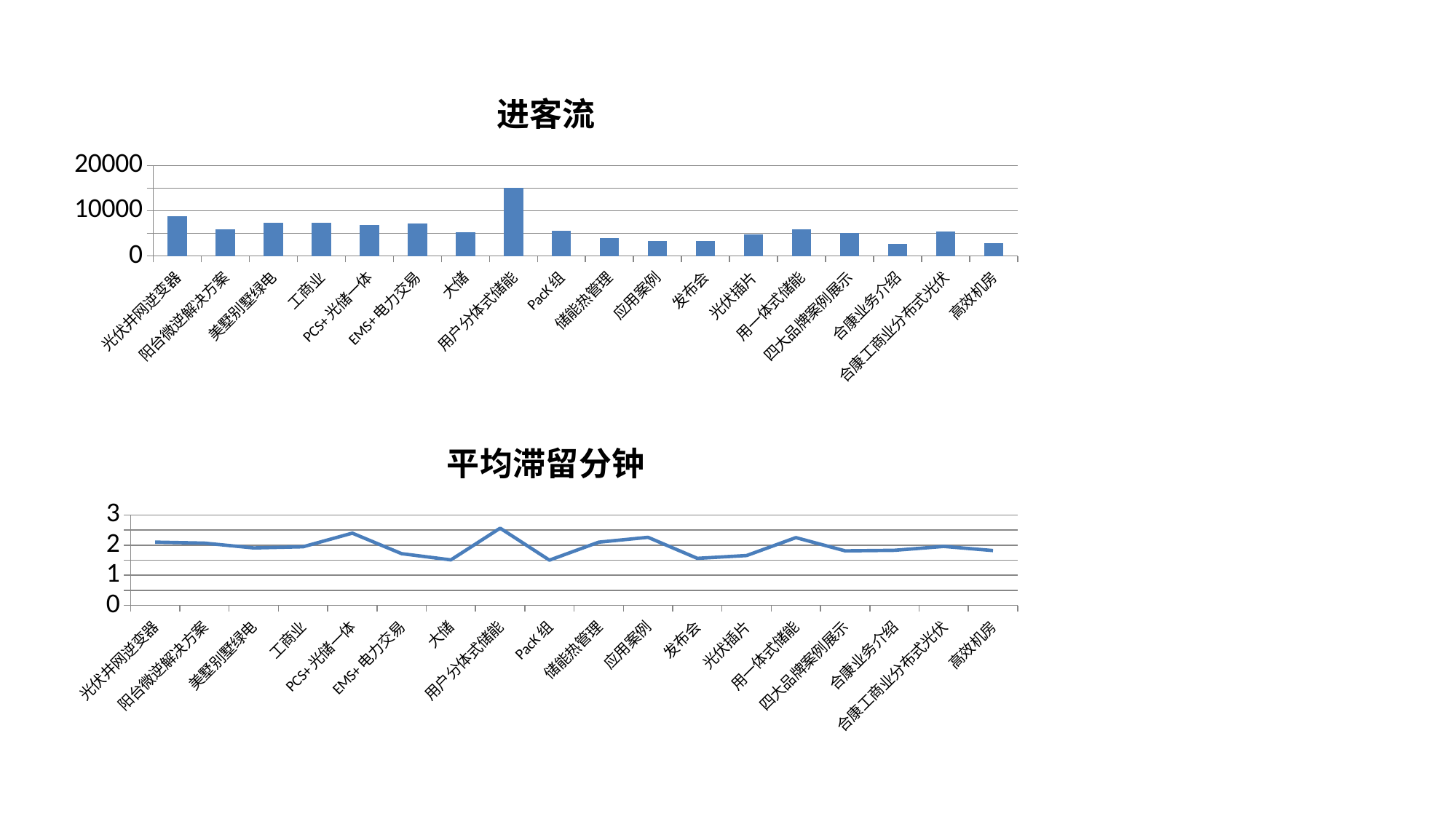

### Chart: 进客流

| Category | 进客流 |
|---|---|
| 光伏井网逆变器 | 8871.0 |
| 阳台微逆解决方案 | 5940.0 |
| 美墅别墅绿电 | 7334.0 |
| 工商业 | 7347.0 |
| PCS+光储一体 | 6819.0 |
| EMS+电力交易 | 7116.0 |
| 大储 | 5263.0 |
| 用户分体式储能 | 15108.0 |
| PacK组 | 5554.0 |
| 储能热管理 | 3945.0 |
| 应用案例 | 3243.0 |
| 发布会 | 3323.0 |
| 光伏插片 | 4734.0 |
| 用一体式储能 | 5854.0 |
| 四大品牌案例展示 | 5016.0 |
| 合康业务介绍 | 2711.0 |
| 合康工商业分布式光伏 | 5340.0 |
| 高效机房 | 2868.0 |

### Chart: 平均滞留分钟

| Category | 平均滞留分钟 |
|---|---|
| 光伏井网逆变器 | 2.09918491 |
| 阳台微逆解决方案 | 2.06605738 |
| 美墅别墅绿电 | 1.90688381 |
| 工商业 | 1.94547237 |
| PCS+光储一体 | 2.39702495 |
| EMS+电力交易 | 1.71612031 |
| 大储 | 1.5101566 |
| 用户分体式储能 | 2.56264072 |
| PacK组 | 1.50173824 |
| 储能热管理 | 2.09772516 |
| 应用案例 | 2.25874119 |
| 发布会 | 1.56075964 |
| 光伏插片 | 1.65455929 |
| 用一体式储能 | 2.24925644 |
| 四大品牌案例展示 | 1.80968317 |
| 合康业务介绍 | 1.82799232 |
| 合康工商业分布式光伏 | 1.95638956 |
| 高效机房 | 1.81885575 |